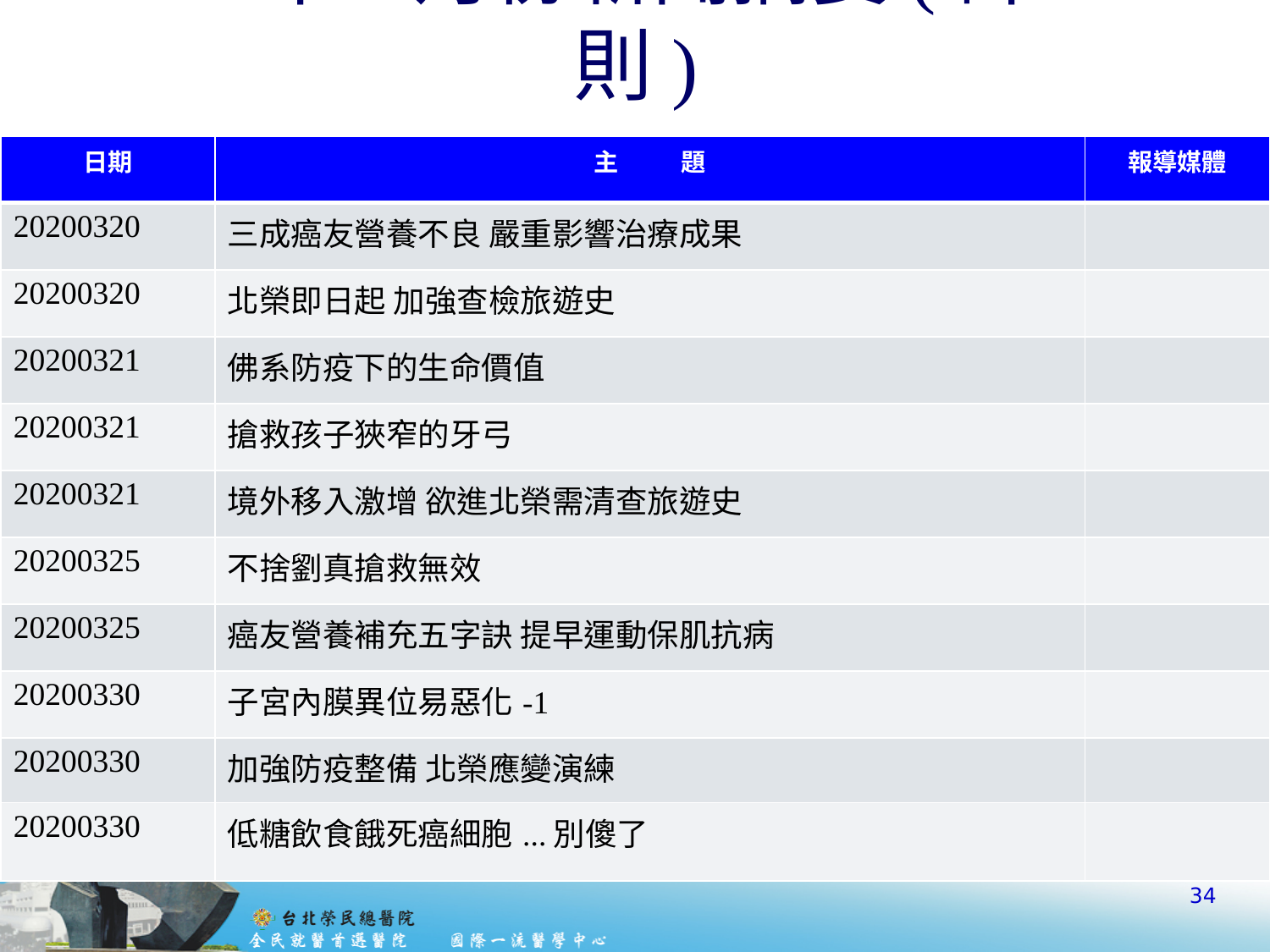

# 109年4月份新聞摘要(計31則)
| 日期 | 主 題 | 報導媒體 |
| --- | --- | --- |
| 20200320 | 三成癌友營養不良 嚴重影響治療成果 |  |
| 20200320 | 北榮即日起 加強查檢旅遊史 |  |
| 20200321 | 佛系防疫下的生命價值 |  |
| 20200321 | 搶救孩子狹窄的牙弓 |  |
| 20200321 | 境外移入激增 欲進北榮需清查旅遊史 |  |
| 20200325 | 不捨劉真搶救無效 |  |
| 20200325 | 癌友營養補充五字訣 提早運動保肌抗病 |  |
| 20200330 | 子宮內膜異位易惡化-1 |  |
| 20200330 | 加強防疫整備 北榮應變演練 |  |
| 20200330 | 低糖飲食餓死癌細胞...別傻了 |  |
34